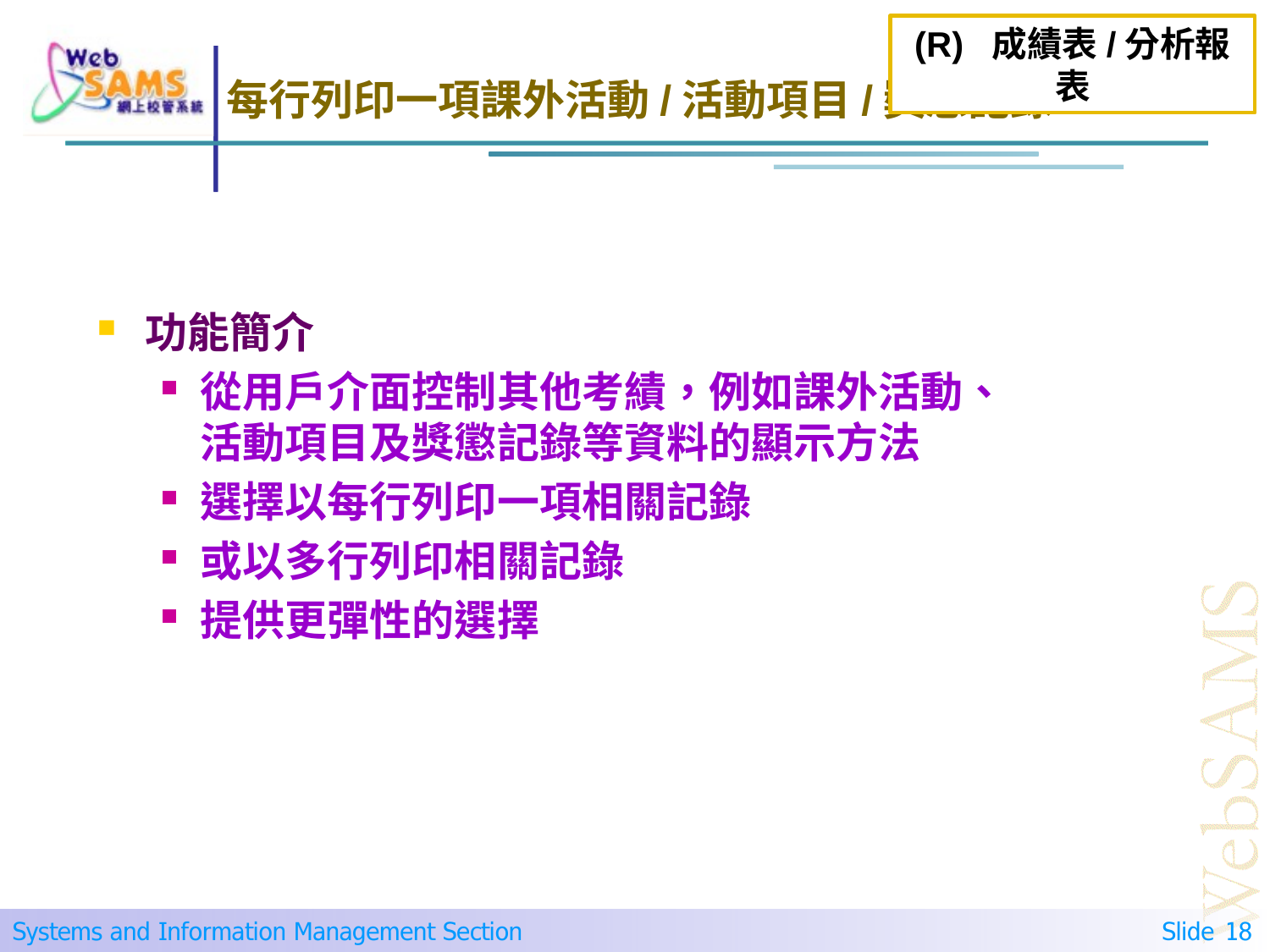

(R)  成績表/分析報表
# 每行列印一項課外活動/活動項目/獎懲記錄
功能簡介
從用戶介面控制其他考績，例如課外活動、
活動項目及獎懲記錄等資料的顯示方法
選擇以每行列印一項相關記錄
或以多行列印相關記錄
提供更彈性的選擇